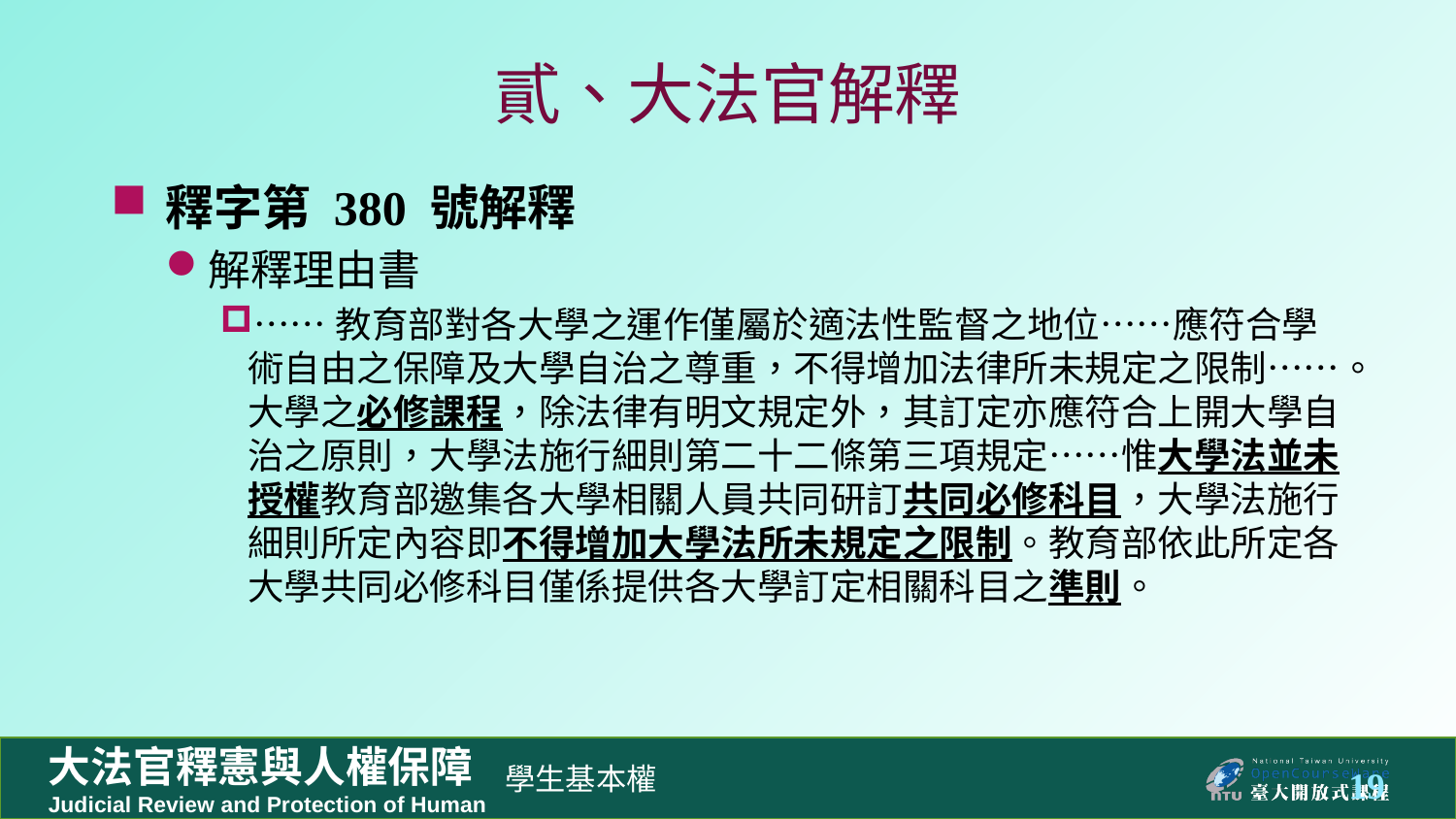

# 貳、大法官解釋
釋字第 380 號解釋
解釋理由書
……教育部對各大學之運作僅屬於適法性監督之地位……應符合學術自由之保障及大學自治之尊重，不得增加法律所未規定之限制……。大學之必修課程，除法律有明文規定外，其訂定亦應符合上開大學自治之原則，大學法施行細則第二十二條第三項規定……惟大學法並未授權教育部邀集各大學相關人員共同研訂共同必修科目，大學法施行細則所定內容即不得增加大學法所未規定之限制。教育部依此所定各大學共同必修科目僅係提供各大學訂定相關科目之準則。